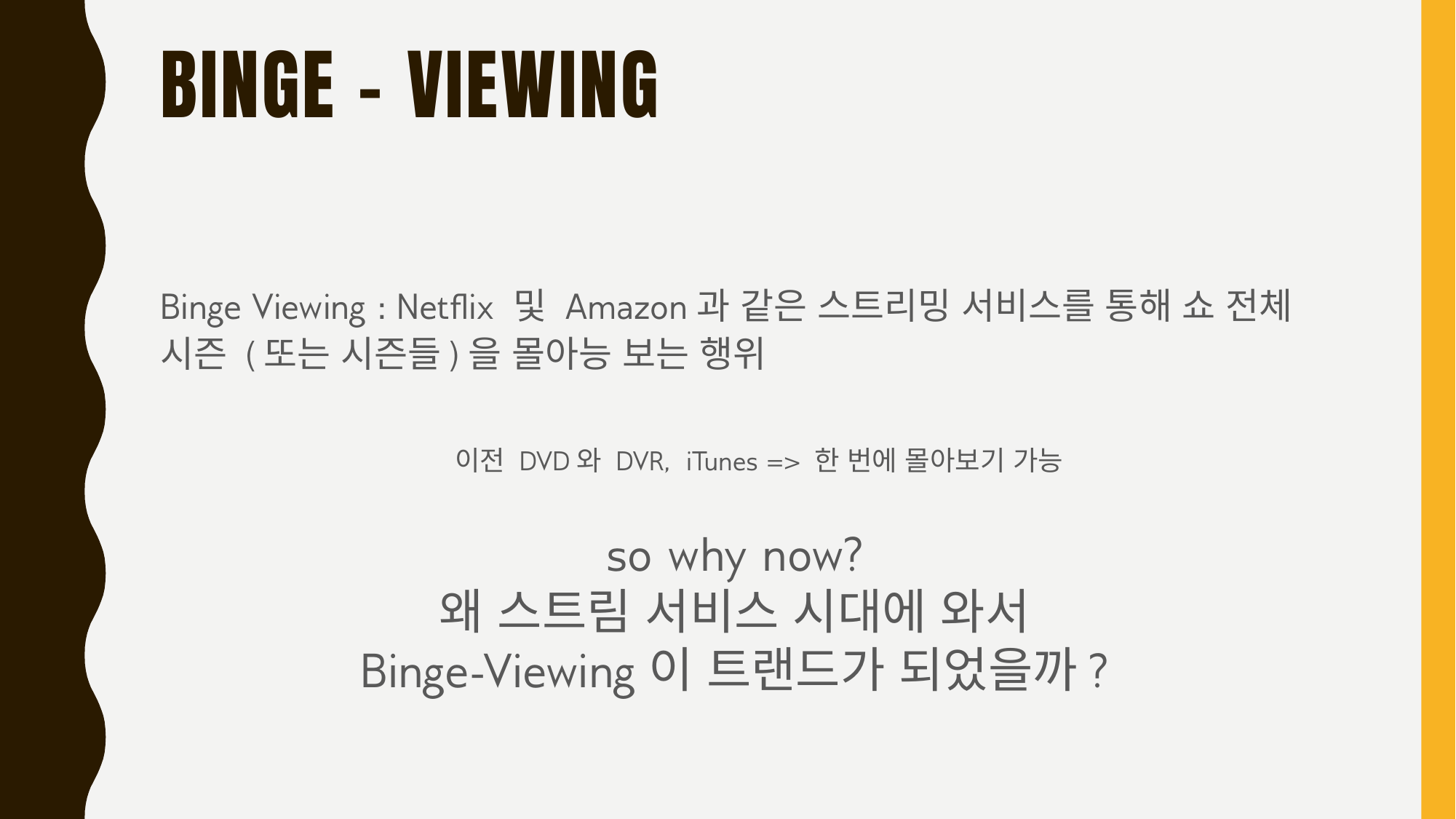

# Binge - viewing
Binge Viewing : Netflix 및 Amazon과 같은 스트리밍 서비스를 통해 쇼 전체 시즌 (또는 시즌들)을 몰아능 보는 행위
이전 DVD와 DVR,  iTunes => 한 번에 몰아보기 가능
so why now?
왜 스트림 서비스 시대에 와서
Binge-Viewing이 트랜드가 되었을까?